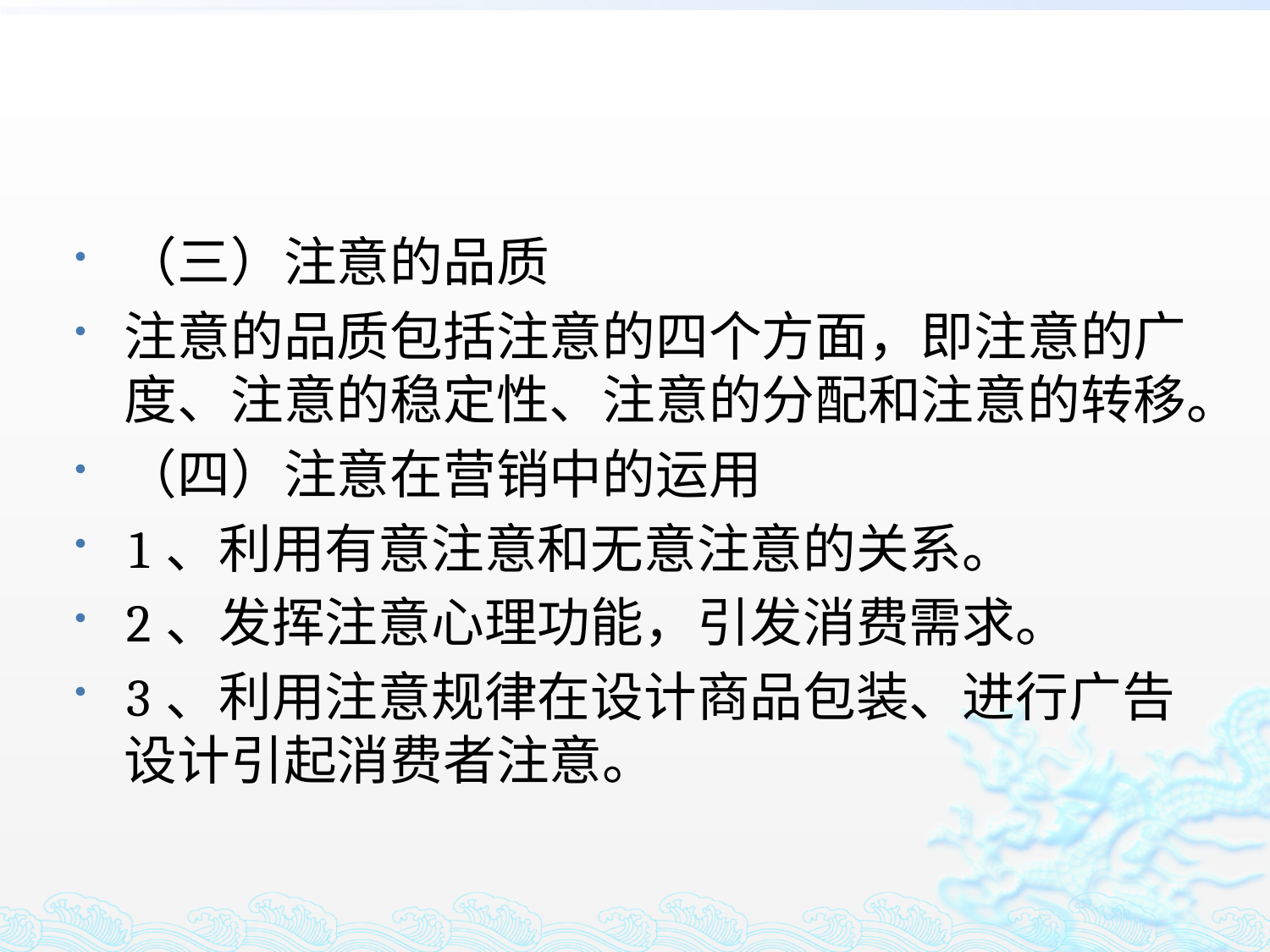

#
（三）注意的品质
注意的品质包括注意的四个方面，即注意的广度、注意的稳定性、注意的分配和注意的转移。
（四）注意在营销中的运用
1、利用有意注意和无意注意的关系。
2、发挥注意心理功能，引发消费需求。
3、利用注意规律在设计商品包装、进行广告设计引起消费者注意。